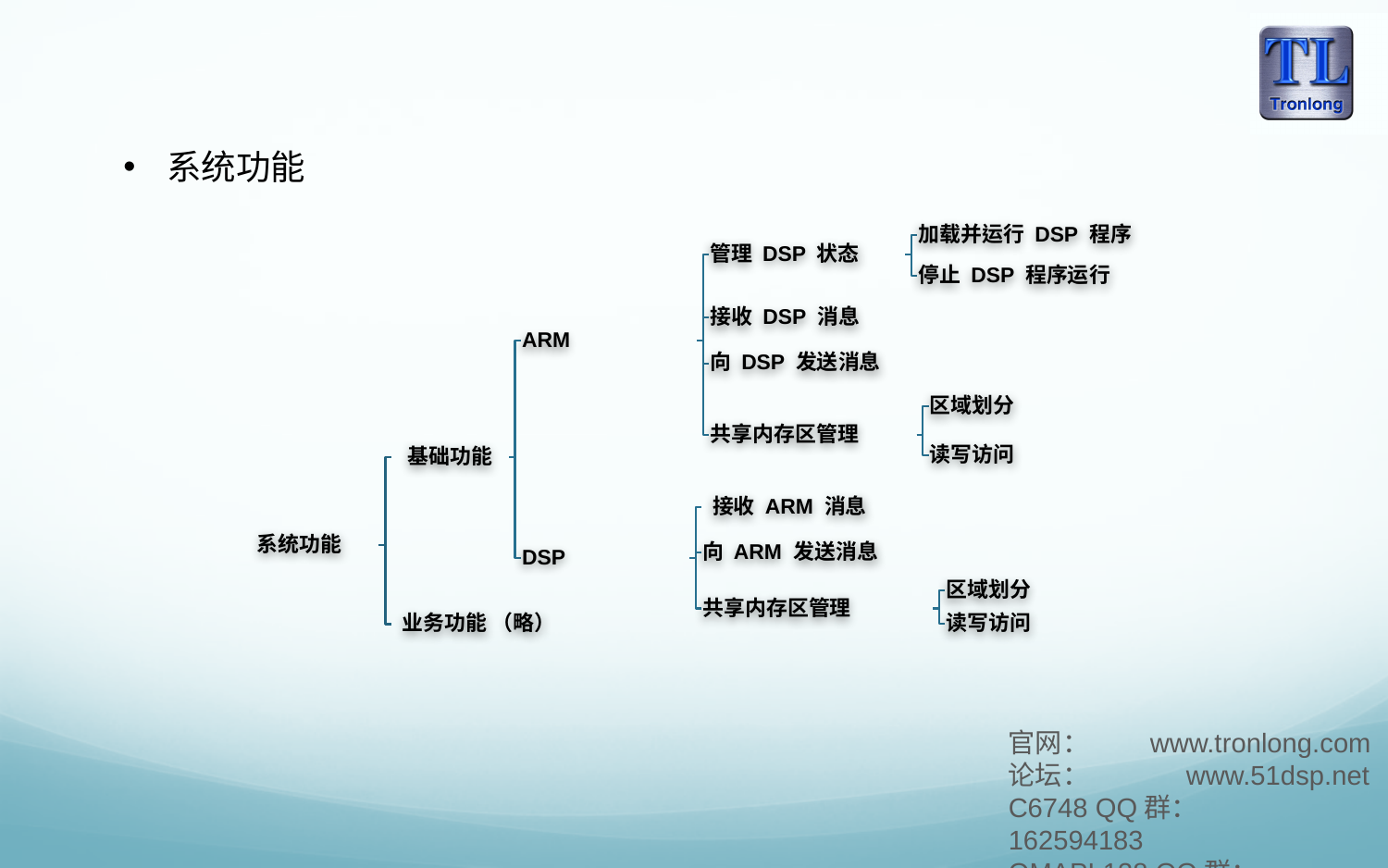

系统功能
基础功能
ARM
管理 DSP 状态
加载并运行 DSP 程序
停止 DSP 程序运行
接收 DSP 消息
向 DSP 发送消息
共享内存区管理
区域划分
读写访问
DSP
 接收 ARM 消息
向 ARM 发送消息
共享内存区管理
区域划分
读写访问
 业务功能 （略）
系统功能